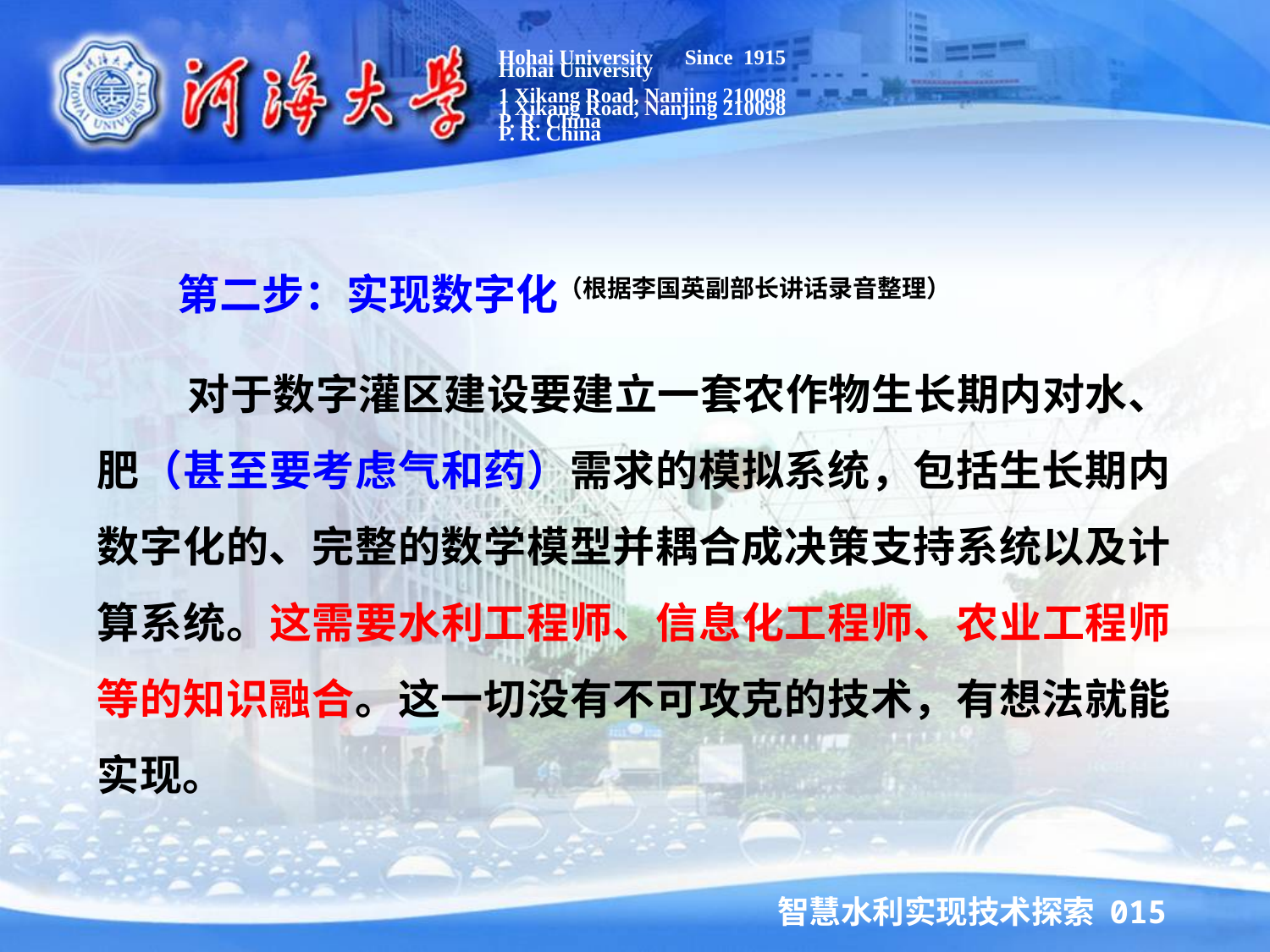

Hohai University      Since  1915
1 Xikang Road, Nanjing 210098
P. R. China
Hohai University
1 Xikang Road, Nanjing 210098
P. R. China
第二步：实现数字化（根据李国英副部长讲话录音整理）
        对于数字灌区建设要建立一套农作物生长期内对水、肥（甚至要考虑气和药）需求的模拟系统，包括生长期内数字化的、完整的数学模型并耦合成决策支持系统以及计算系统。这需要水利工程师、信息化工程师、农业工程师等的知识融合。这一切没有不可攻克的技术，有想法就能实现。
智慧水利实现技术探索 015